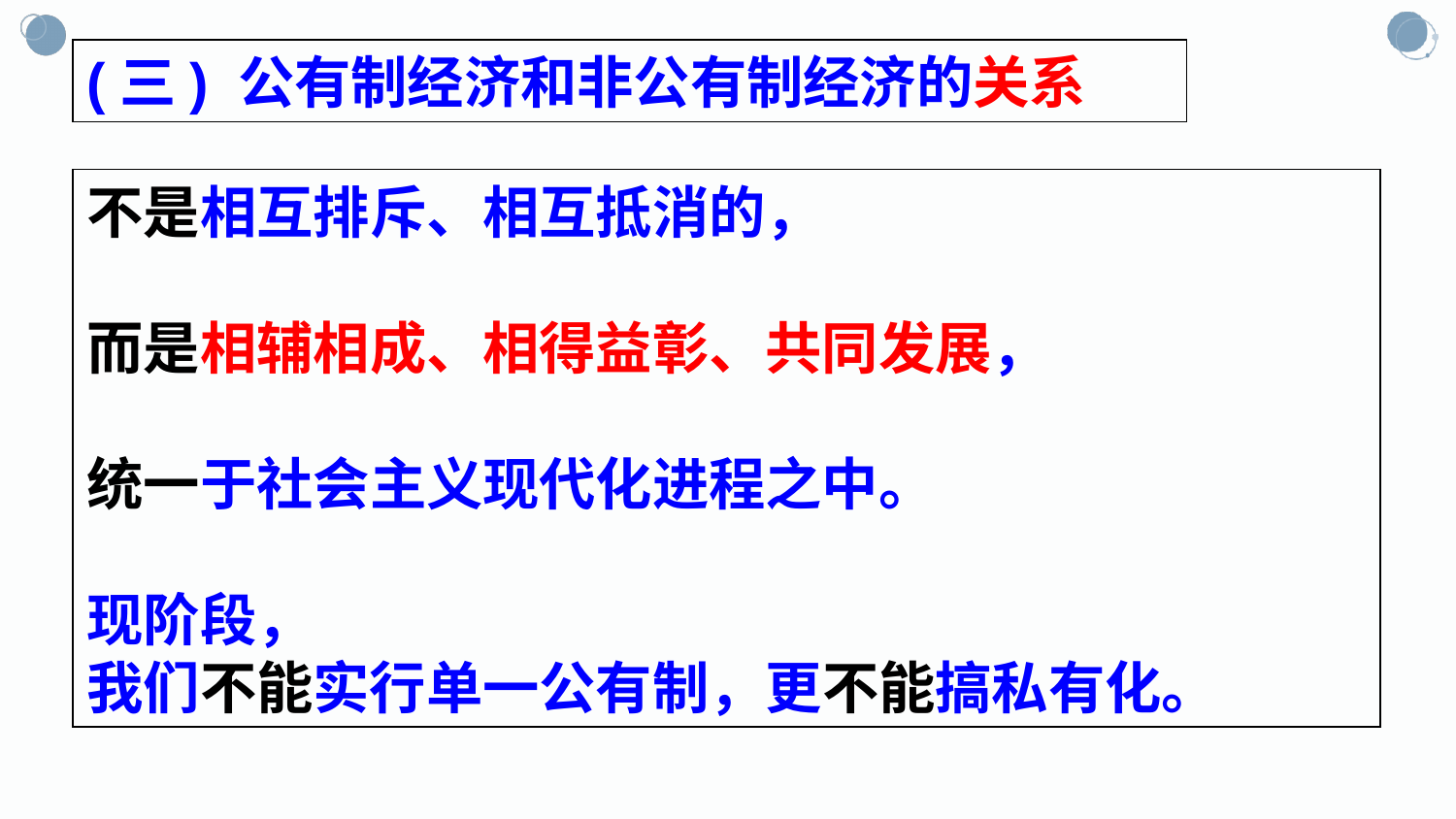

(三) 公有制经济和非公有制经济的关系
不是相互排斥、相互抵消的，

而是相辅相成、相得益彰、共同发展，

统一于社会主义现代化进程之中。

现阶段，
我们不能实行单一公有制，更不能搞私有化。